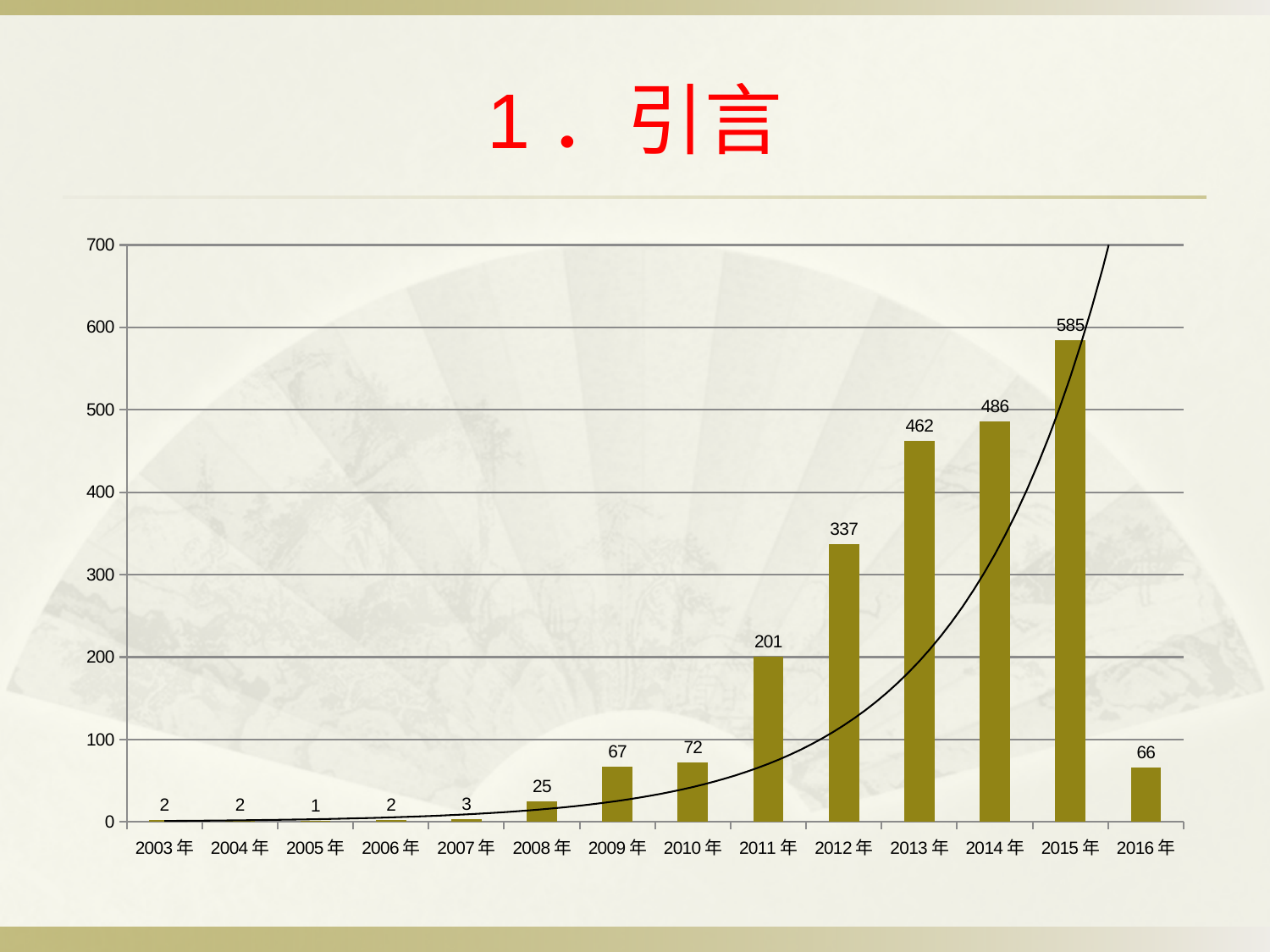

# 1．引言

### Chart

| Category |  |
|---|---|
| 2003年 | 2.0 |
| 2004年 | 2.0 |
| 2005年 | 1.0 |
| 2006年 | 2.0 |
| 2007年 | 3.0 |
| 2008年 | 25.0 |
| 2009年 | 67.0 |
| 2010年 | 72.0 |
| 2011年 | 201.0 |
| 2012年 | 337.0 |
| 2013年 | 462.0 |
| 2014年 | 486.0 |
| 2015年 | 585.0 |
| 2016年 | 66.0 |